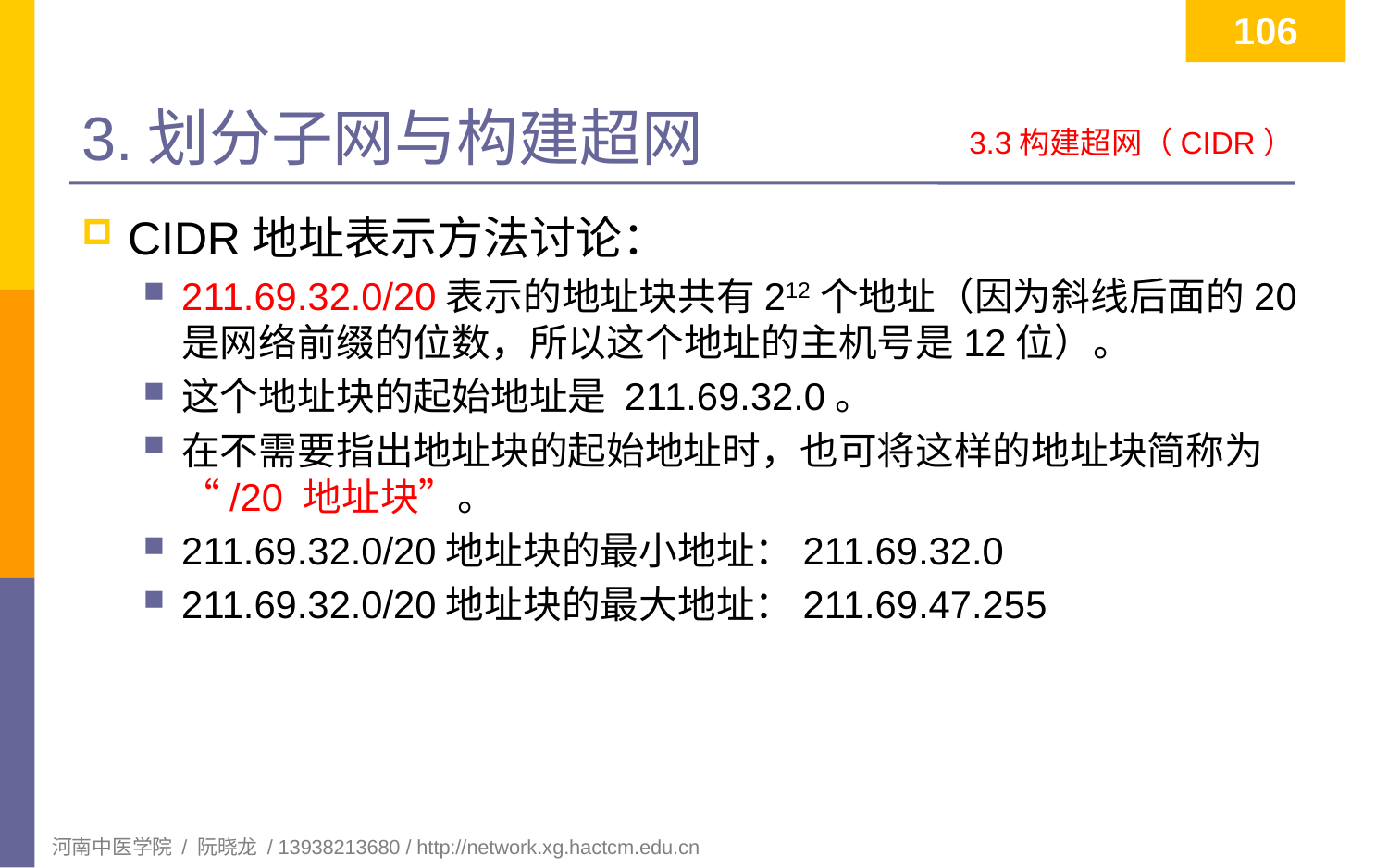

106
# 3.划分子网与构建超网
3.3构建超网（CIDR）
CIDR地址表示方法讨论：
211.69.32.0/20表示的地址块共有212个地址（因为斜线后面的20 是网络前缀的位数，所以这个地址的主机号是12位）。
这个地址块的起始地址是 211.69.32.0。
在不需要指出地址块的起始地址时，也可将这样的地址块简称为“/20 地址块”。
211.69.32.0/20地址块的最小地址：211.69.32.0
211.69.32.0/20地址块的最大地址：211.69.47.255